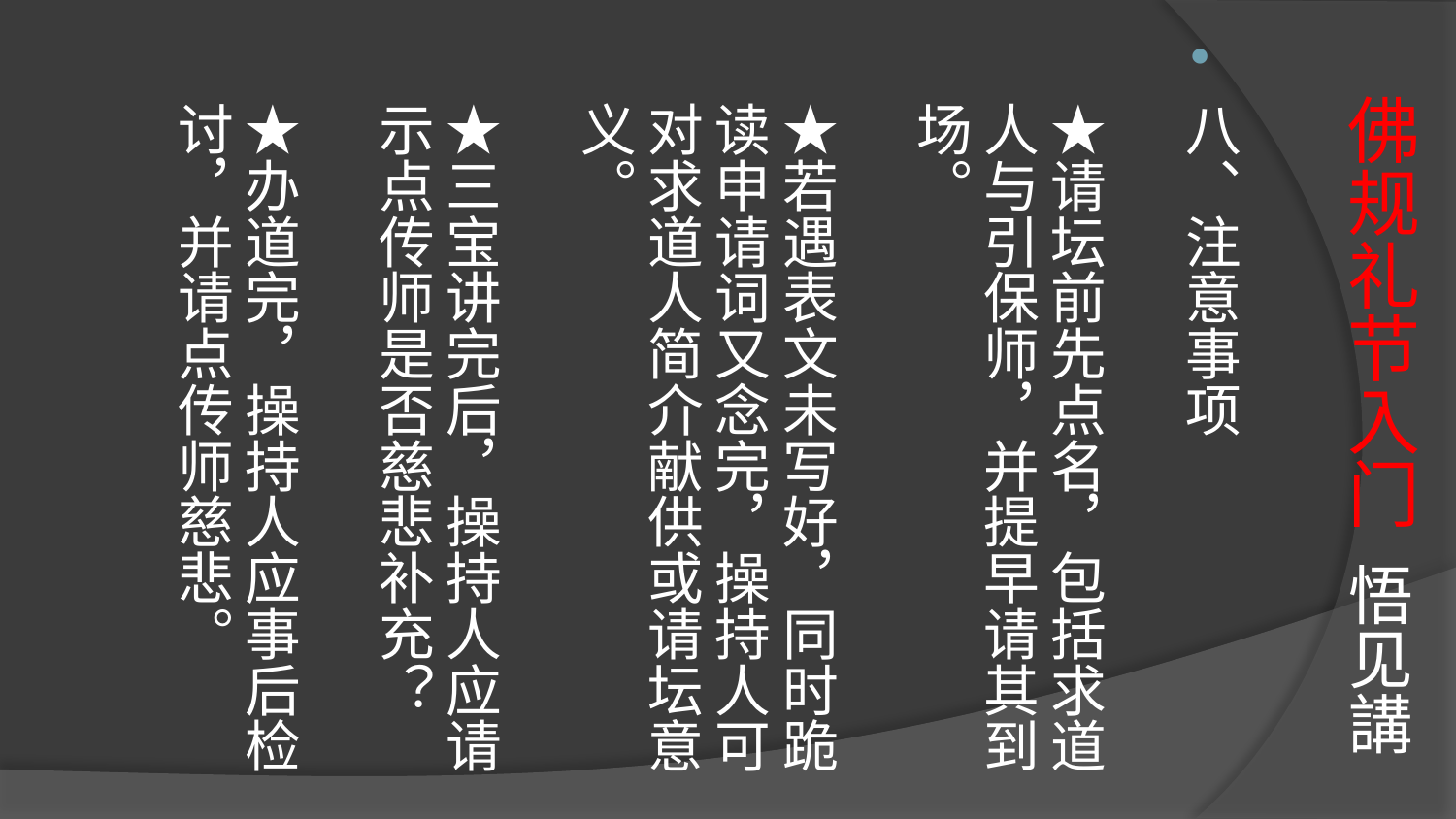

# 佛规礼节入门  悟见講
八、注意事项
★请坛前先点名，包括求道人与引保师，并提早请其到场。
★若遇表文未写好，同时跪读申请词又念完，操持人可对求道人简介献供或请坛意义。
★三宝讲完后，操持人应请示点传师是否慈悲补充？
★办道完，操持人应事后检讨，并请点传师慈悲。